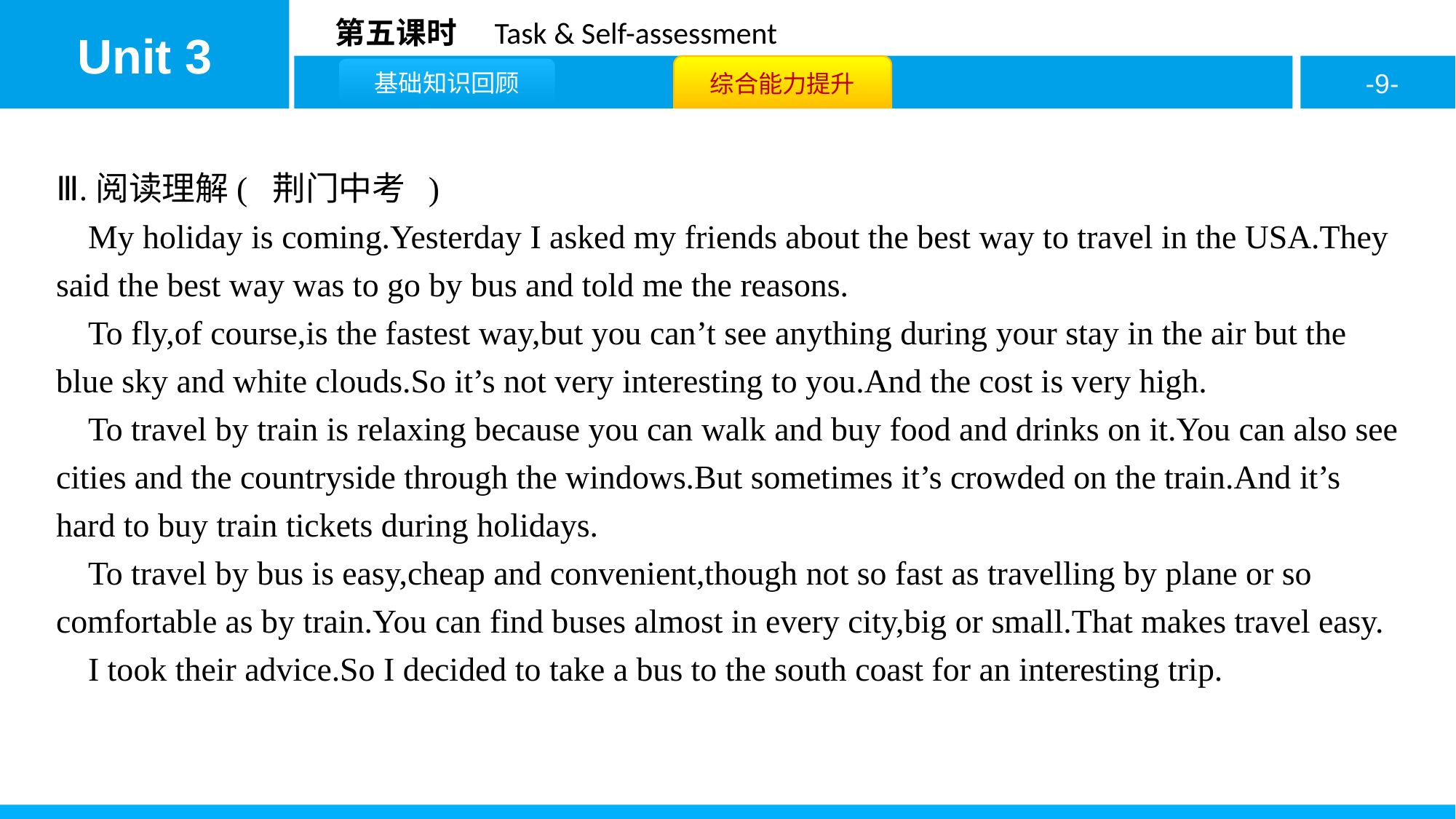

Ⅲ.阅读理解(  荆门中考  )
My holiday is coming.Yesterday I asked my friends about the best way to travel in the USA.They said the best way was to go by bus and told me the reasons.
To fly,of course,is the fastest way,but you can’t see anything during your stay in the air but the blue sky and white clouds.So it’s not very interesting to you.And the cost is very high.
To travel by train is relaxing because you can walk and buy food and drinks on it.You can also see cities and the countryside through the windows.But sometimes it’s crowded on the train.And it’s hard to buy train tickets during holidays.
To travel by bus is easy,cheap and convenient,though not so fast as travelling by plane or so comfortable as by train.You can find buses almost in every city,big or small.That makes travel easy.
I took their advice.So I decided to take a bus to the south coast for an interesting trip.